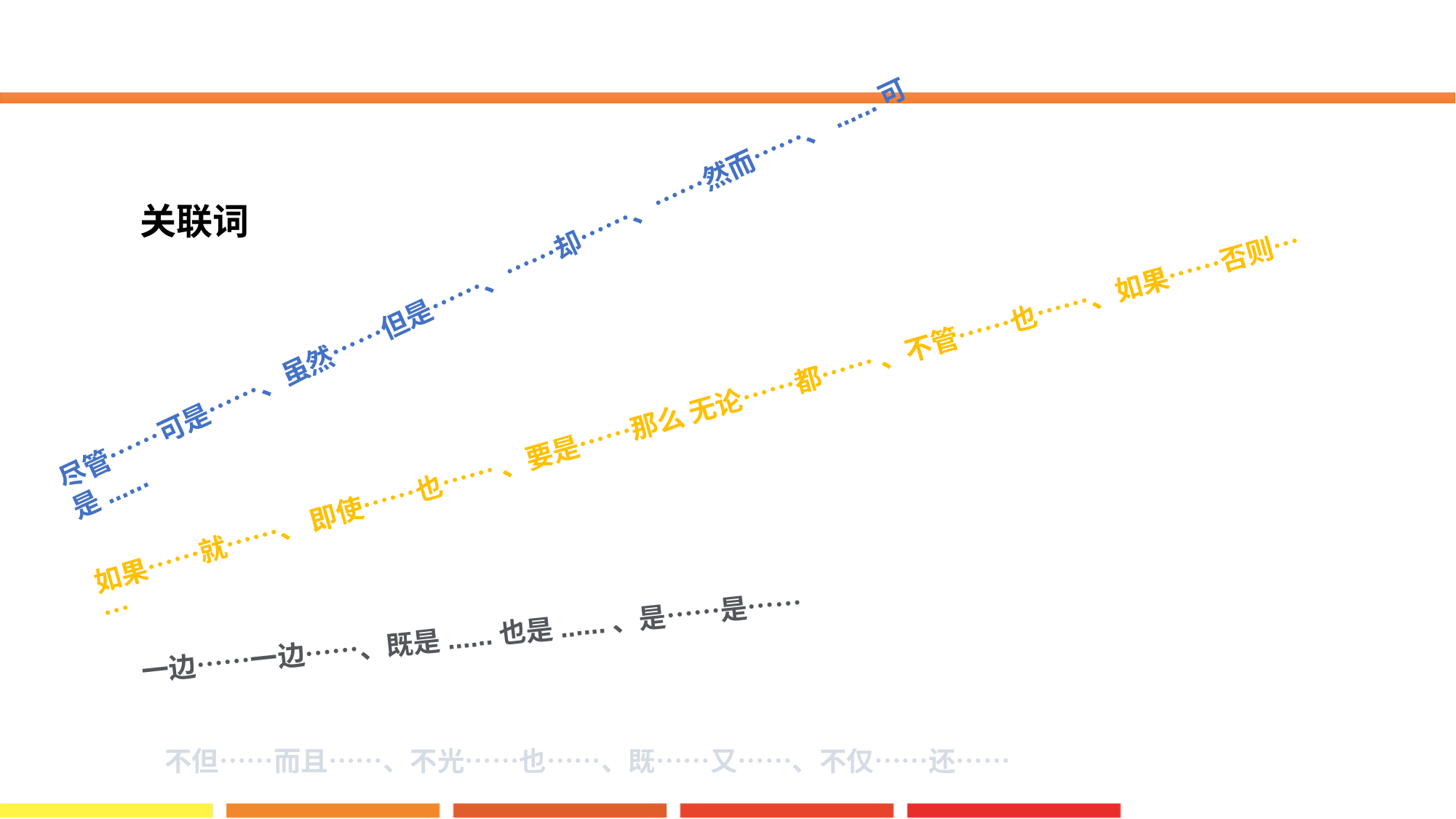

关联词
尽管……可是……、虽然……但是……、……却……、……然而……、......可是......

如果……就……、 即使……也…… 、要是……那么 无论……都…… 、不管……也……、如果……否则……
一边……一边……、既是......也是......、是……是……
不但……而且……、不光……也……、既……又……、不仅……还……